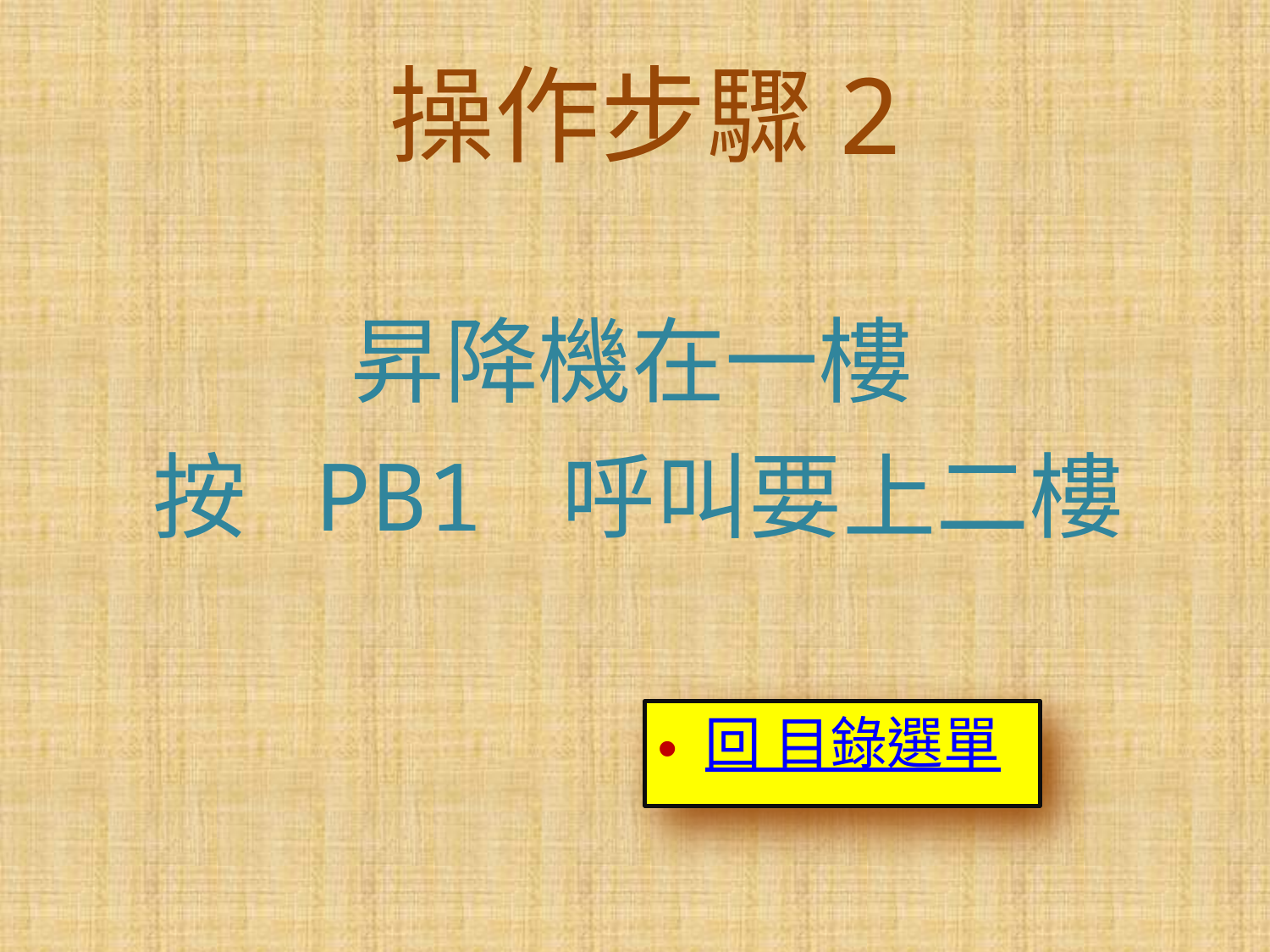

操作步驟2
昇降機在一樓
按 PB1 呼叫要上二樓
回 目錄選單